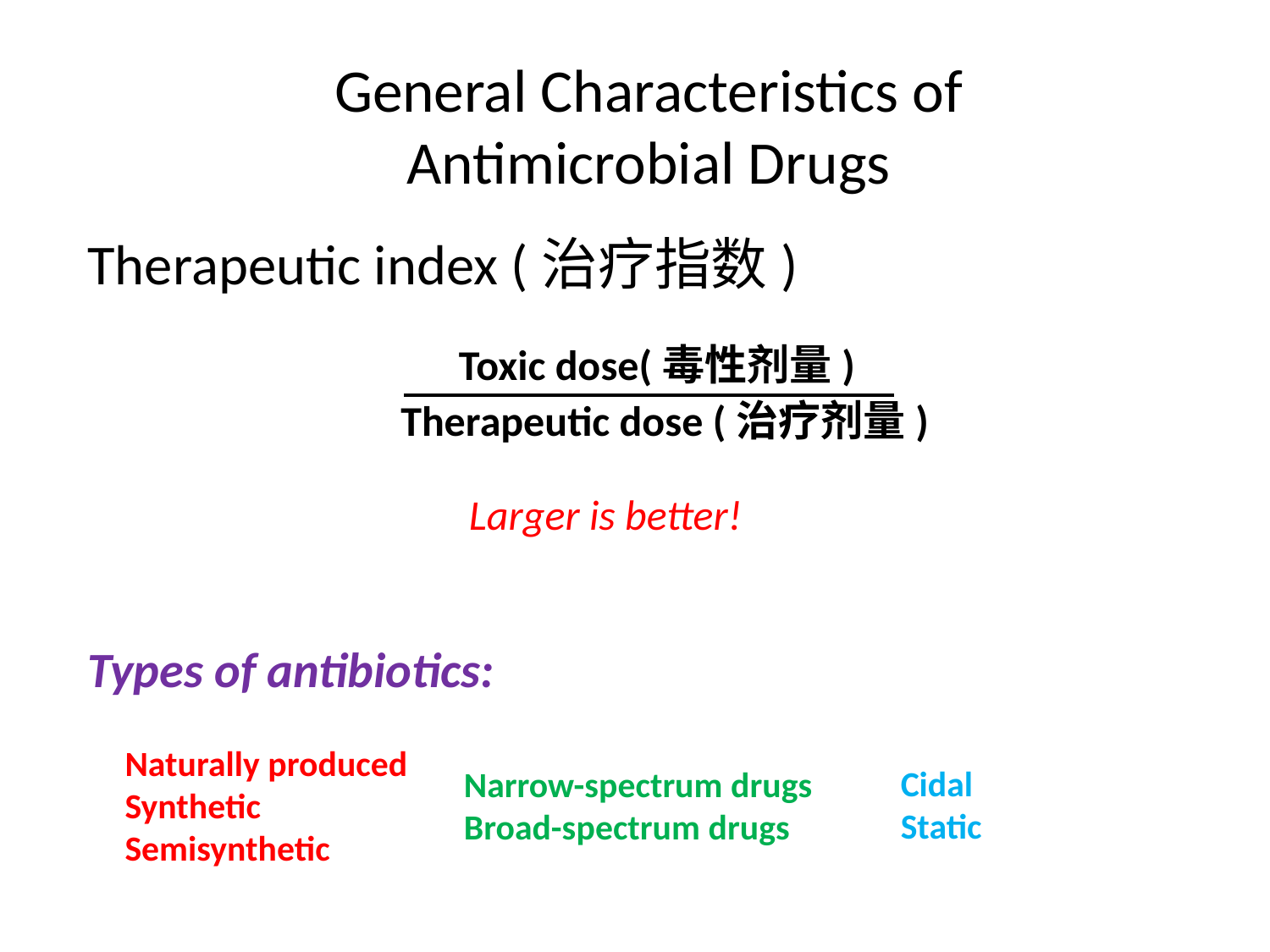

# General Characteristics of Antimicrobial Drugs
Therapeutic index (治疗指数)
Toxic dose(毒性剂量)
Therapeutic dose (治疗剂量)
Larger is better!
Types of antibiotics:
Naturally produced
Synthetic
Semisynthetic
Cidal
Static
Narrow-spectrum drugs
Broad-spectrum drugs